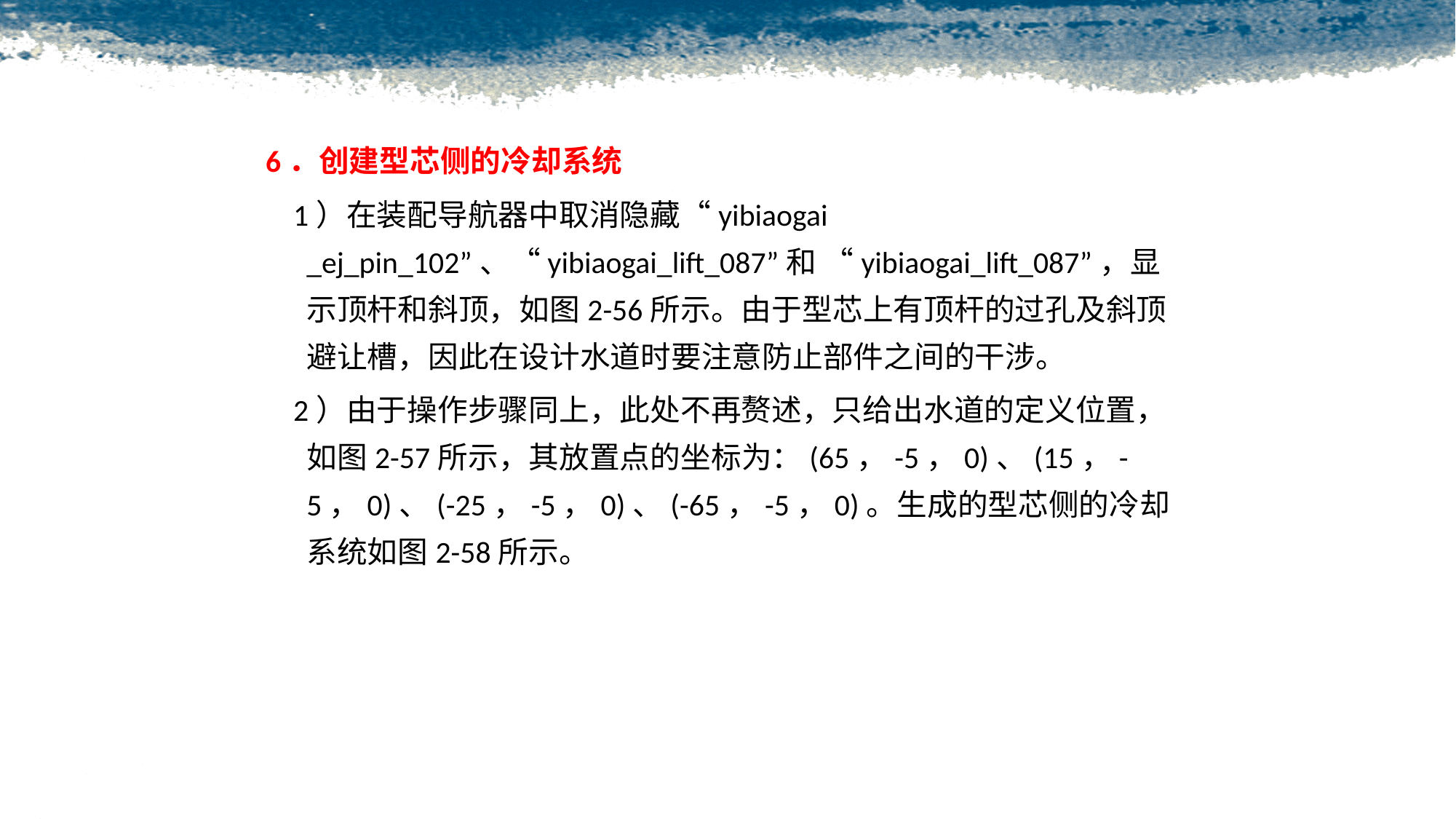

6．创建型芯侧的冷却系统
    1）在装配导航器中取消隐藏“yibiaogai _ej_pin_102”、“yibiaogai_lift_087”和 “yibiaogai_lift_087”，显示顶杆和斜顶，如图2-56所示。由于型芯上有顶杆的过孔及斜顶避让槽，因此在设计水道时要注意防止部件之间的干涉。
    2）由于操作步骤同上，此处不再赘述，只给出水道的定义位置，如图2-57所示，其放置点的坐标为：(65，-5，0)、(15，-5，0)、(-25，-5，0)、(-65，-5，0)。生成的型芯侧的冷却系统如图2-58所示。